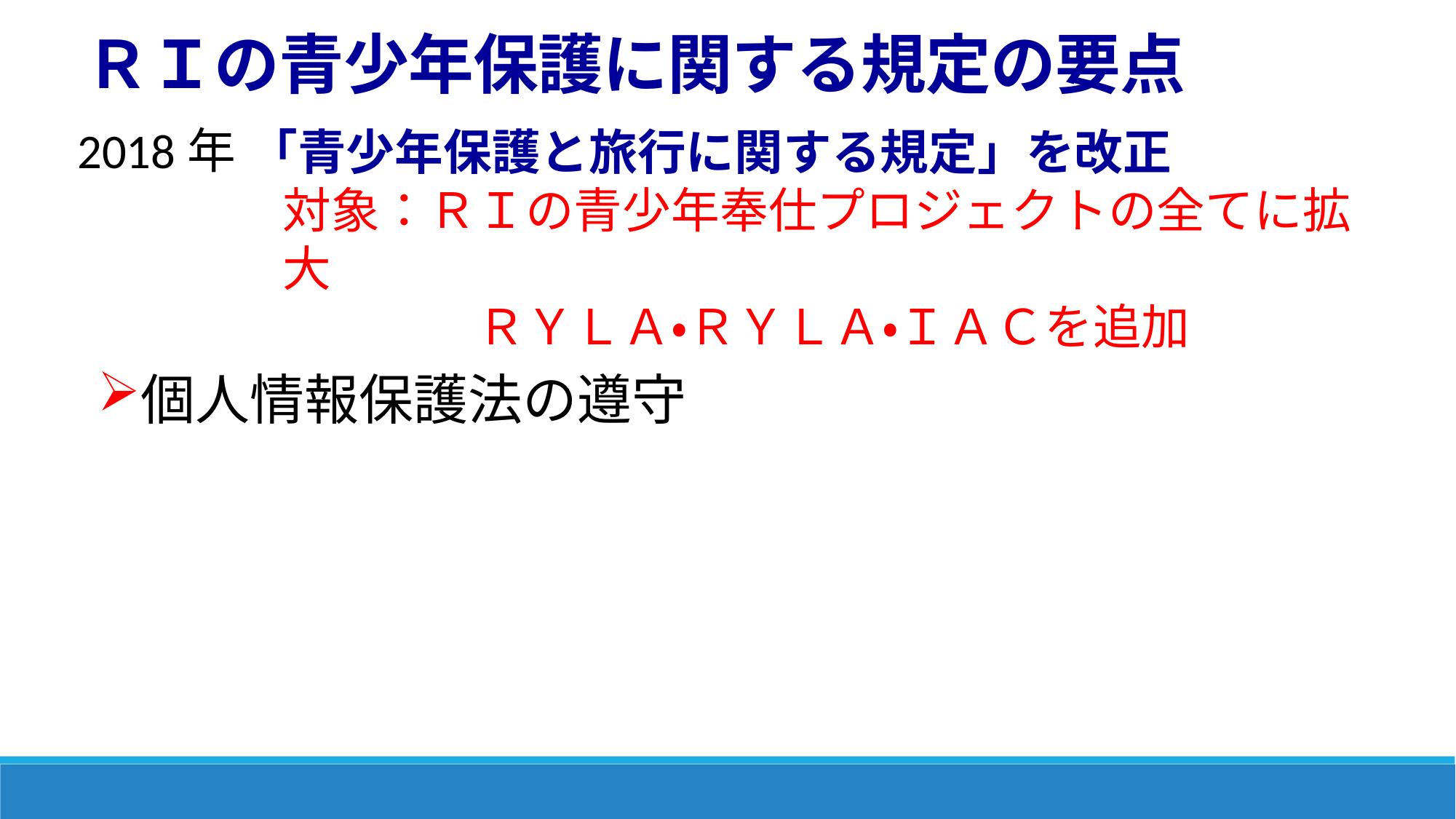

ＲＩの青少年保護に関する規定の要点
2018年
「青少年保護と旅行に関する規定」を改正
対象：ＲＩの青少年奉仕プロジェクトの全てに拡大
　　　　ＲＹＬＡ・ＲＹＬＡ・ＩＡＣを追加
個人情報保護法の遵守